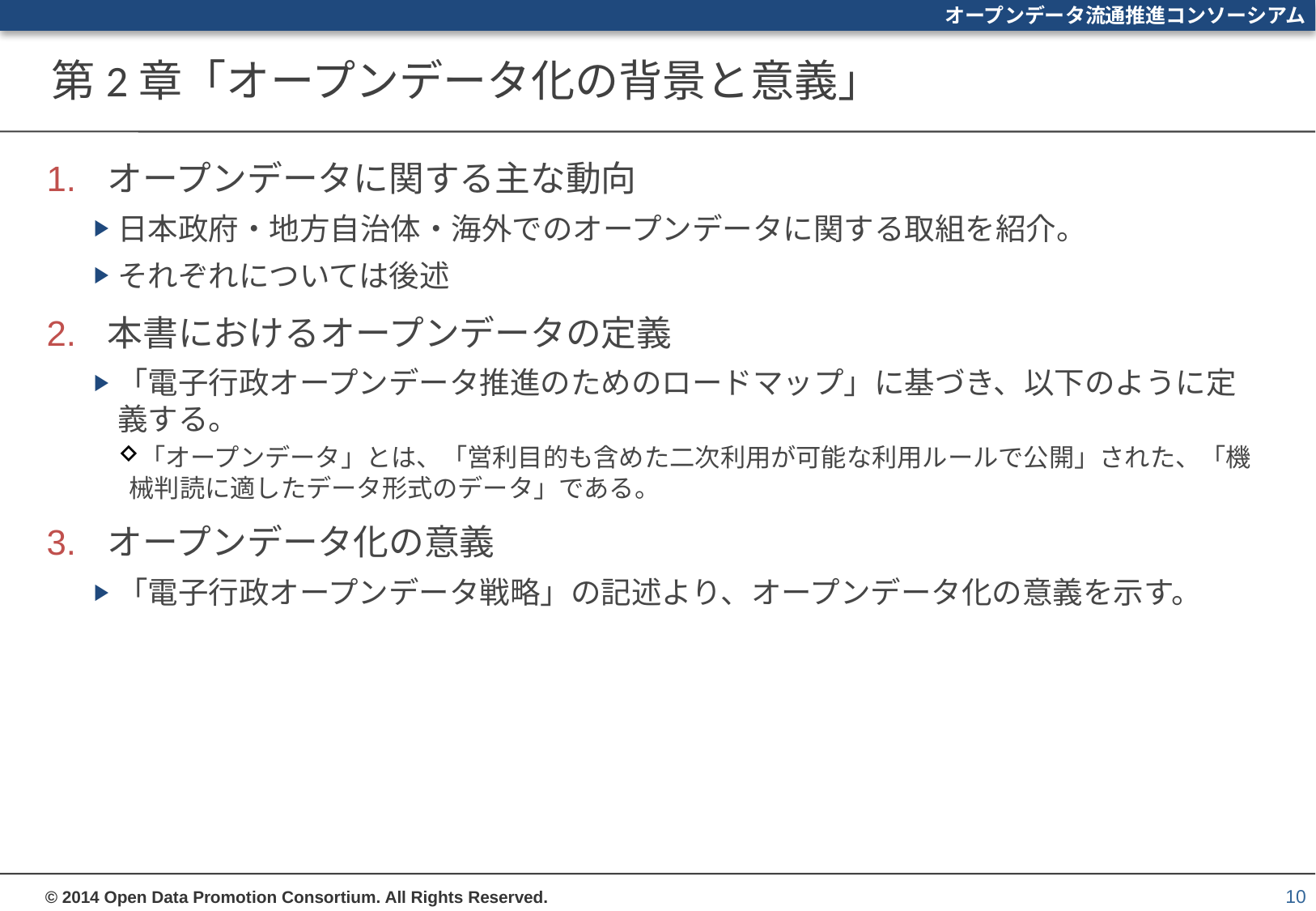

# 第2章「オープンデータ化の背景と意義」
オープンデータに関する主な動向
日本政府・地方自治体・海外でのオープンデータに関する取組を紹介。
それぞれについては後述
本書におけるオープンデータの定義
「電子行政オープンデータ推進のためのロードマップ」に基づき、以下のように定義する。
「オープンデータ」とは、「営利目的も含めた二次利用が可能な利用ルールで公開」された、「機械判読に適したデータ形式のデータ」である。
オープンデータ化の意義
「電子行政オープンデータ戦略」の記述より、オープンデータ化の意義を示す。
10